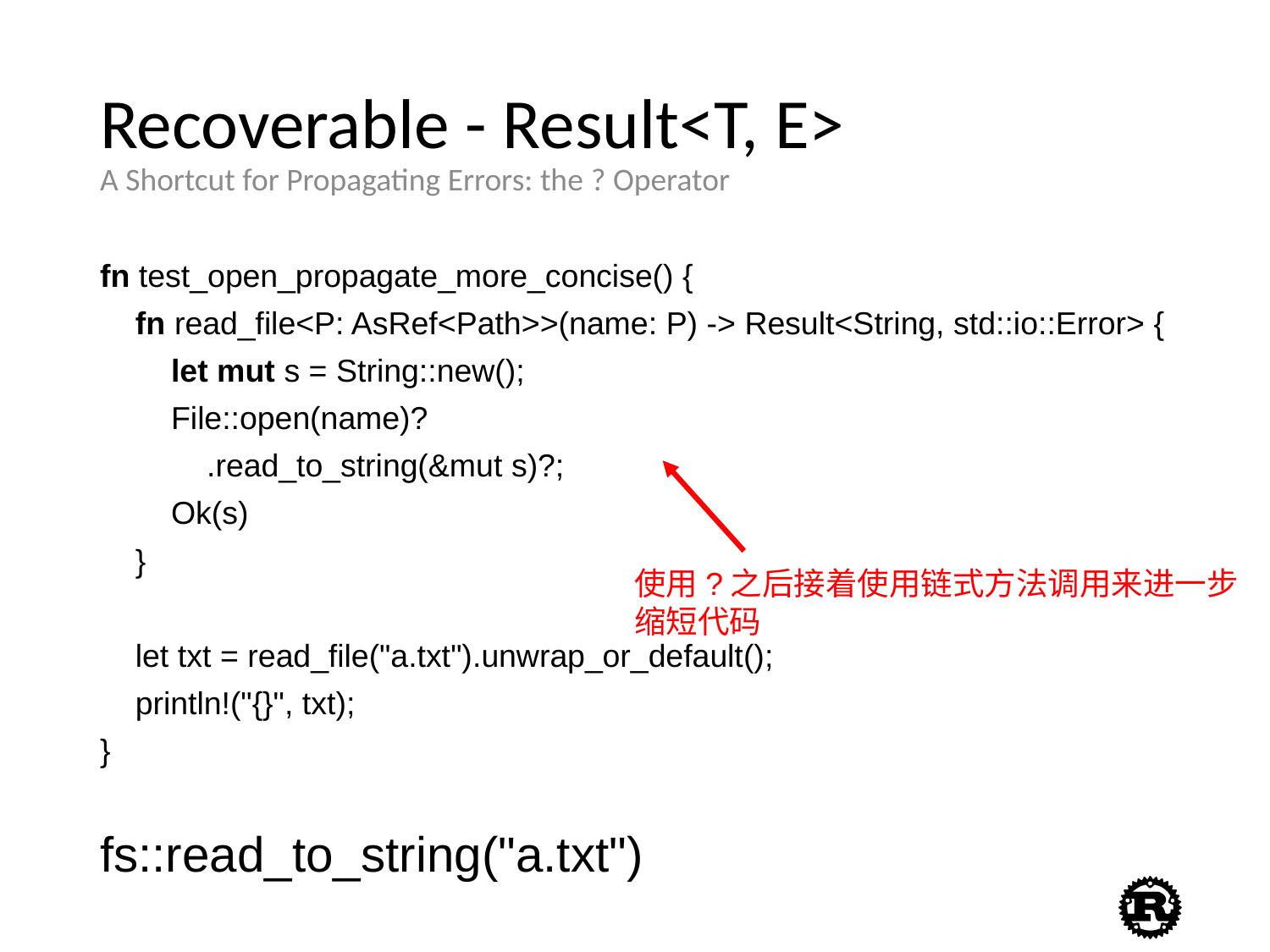

# Recoverable - Result<T, E> A Shortcut for Propagating Errors: the ? Operator
fn test_open_propagate_more_concise() {
    fn read_file<P: AsRef<Path>>(name: P) -> Result<String, std::io::Error> {
        let mut s = String::new();
        File::open(name)?
            .read_to_string(&mut s)?;
        Ok(s)
    }

    let txt = read_file("a.txt").unwrap_or_default();
    println!("{}", txt);
}

fs::read_to_string("a.txt")
使用?之后接着使用链式方法调用来进一步缩短代码